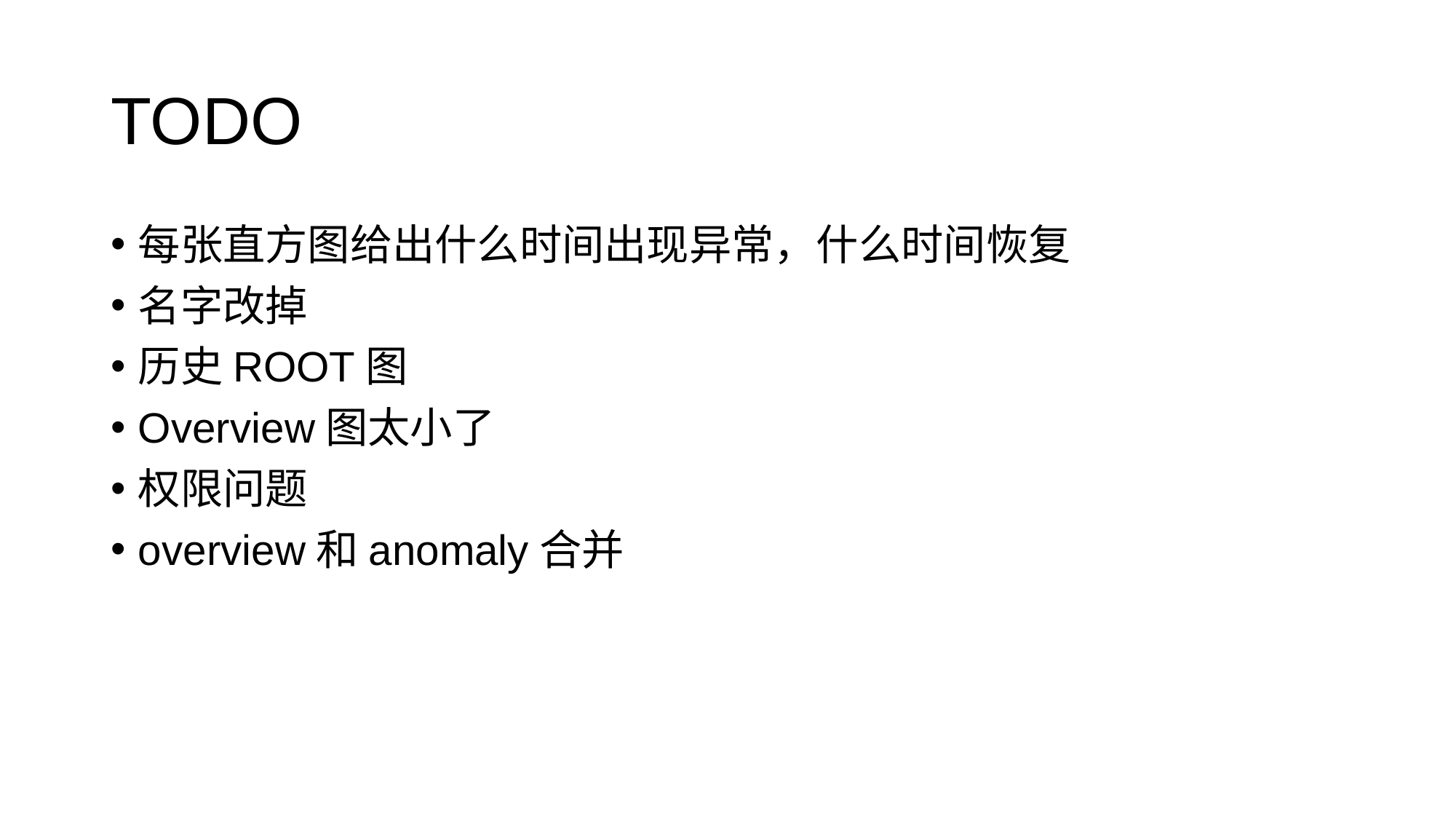

# TODO
每张直方图给出什么时间出现异常，什么时间恢复
名字改掉
历史ROOT图
Overview图太小了
权限问题
overview和anomaly合并